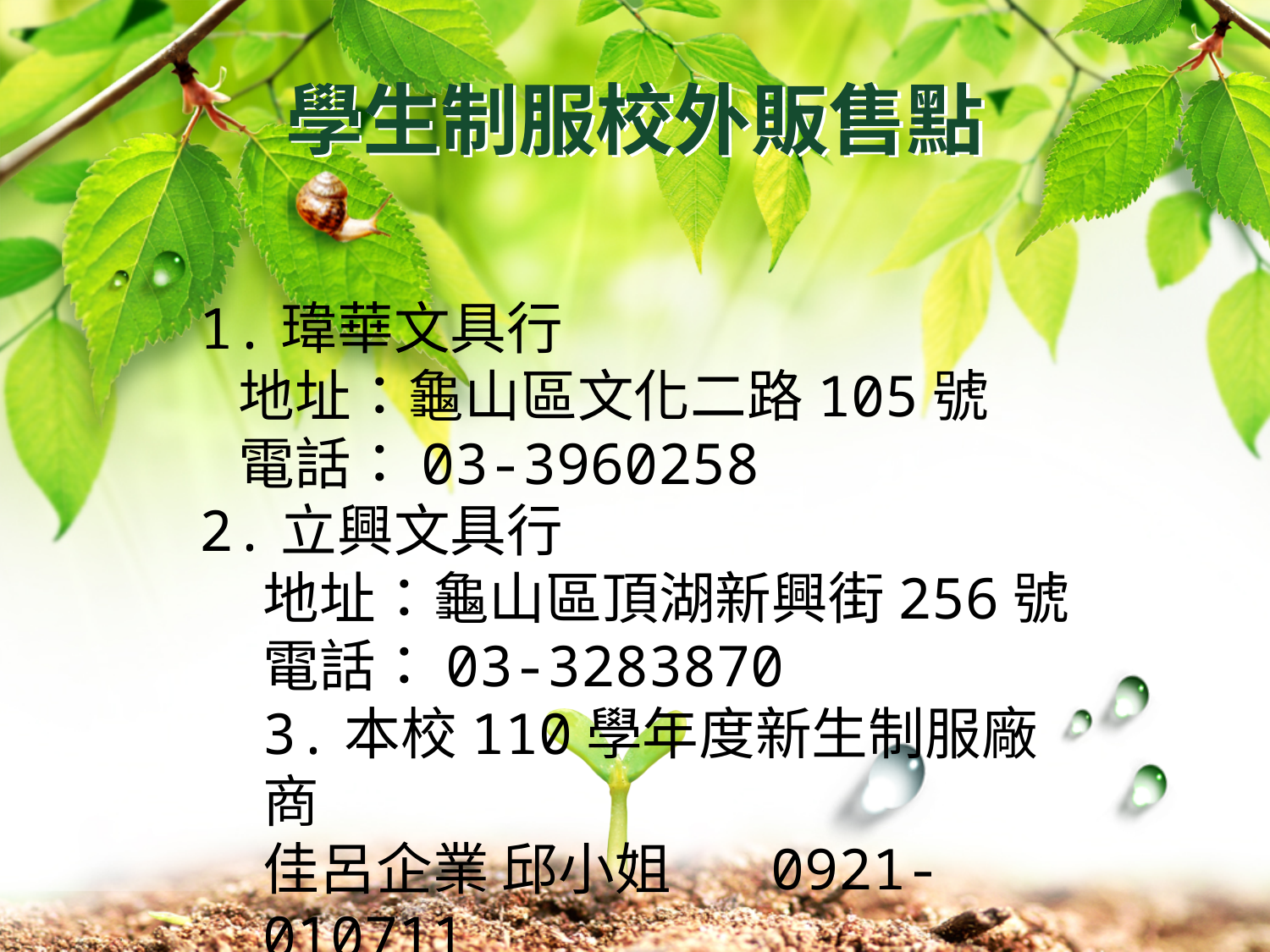

學生制服校外販售點
1.瑋華文具行
  地址：龜山區文化二路105號
  電話：03-3960258
2.立興文具行
地址：龜山區頂湖新興街256號
電話：03-3283870
3.本校110學年度新生制服廠商
佳呂企業 邱小姐	0921-010711